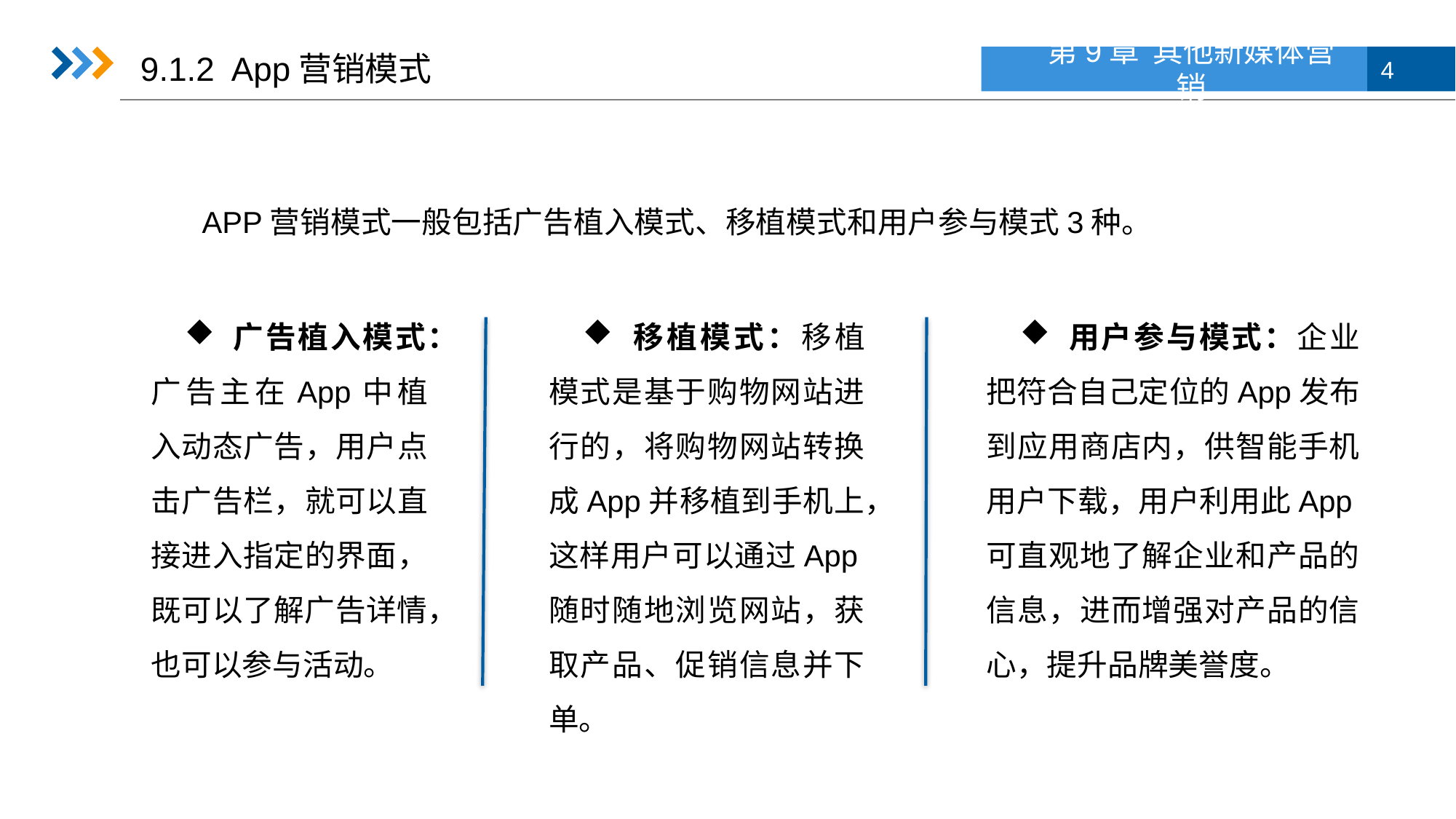

9.1.2  App营销模式
APP营销模式一般包括广告植入模式、移植模式和用户参与模式3种。
 广告植入模式：广告主在App中植入动态广告，用户点击广告栏，就可以直接进入指定的界面，既可以了解广告详情，也可以参与活动。
 移植模式：移植模式是基于购物网站进行的，将购物网站转换成App并移植到手机上，这样用户可以通过App随时随地浏览网站，获取产品、促销信息并下单。
 用户参与模式：企业把符合自己定位的App发布到应用商店内，供智能手机用户下载，用户利用此App可直观地了解企业和产品的信息，进而增强对产品的信心，提升品牌美誉度。